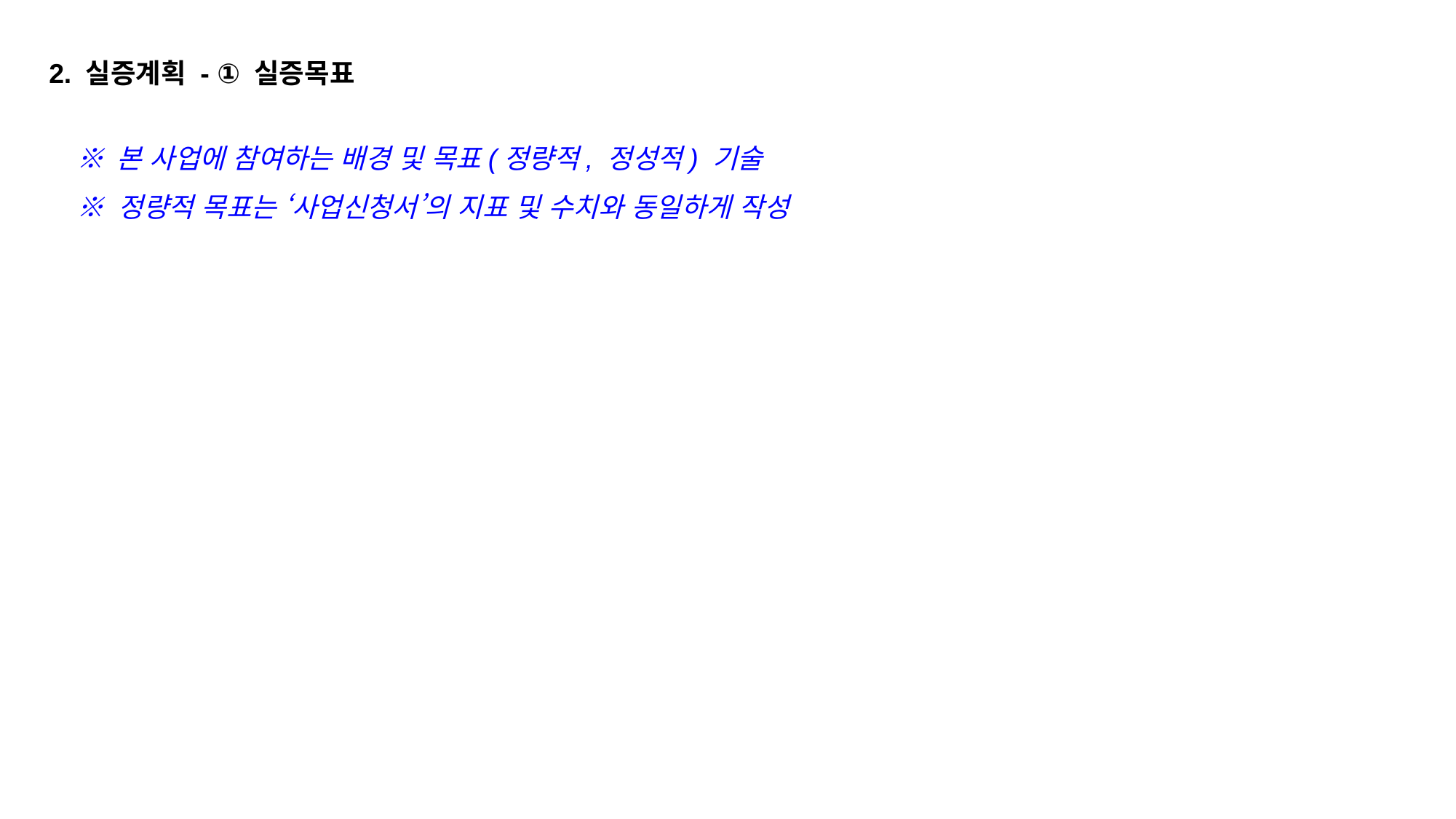

2. 실증계획 - ① 실증목표
※ 본 사업에 참여하는 배경 및 목표(정량적, 정성적) 기술
※ 정량적 목표는 ‘사업신청서’의 지표 및 수치와 동일하게 작성